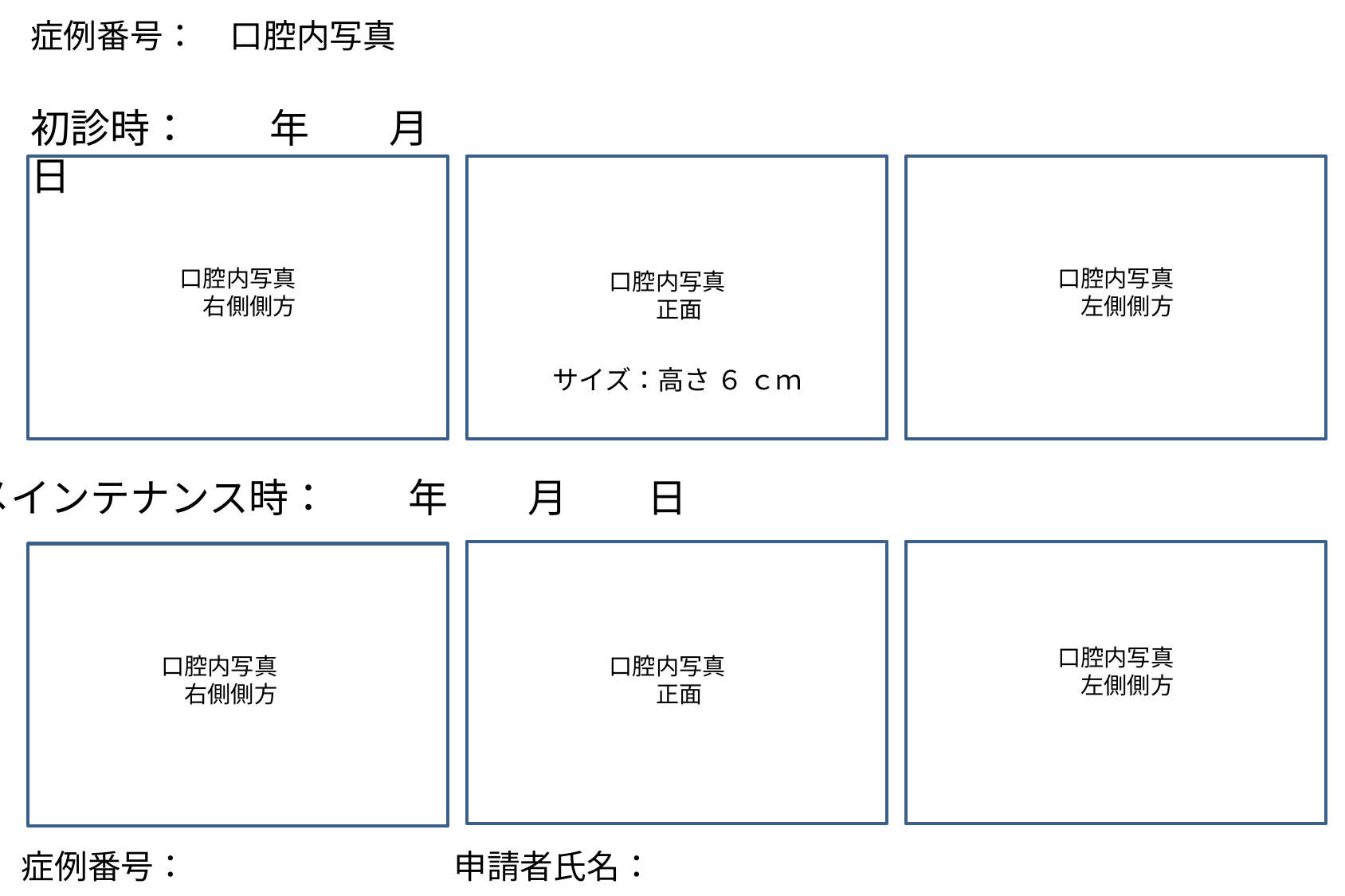

症例番号：　口腔内写真

初診時：　　年　　月　　日

口腔内写真
　右側側方
口腔内写真
　左側側方
口腔内写真
　　正面
サイズ：高さ ６ ｃｍ
メインテナンス時：　　年　　月　　日

口腔内写真
　左側側方
口腔内写真
　右側側方
口腔内写真
　　正面
症例番号：　　　　　　　　申請者氏名：